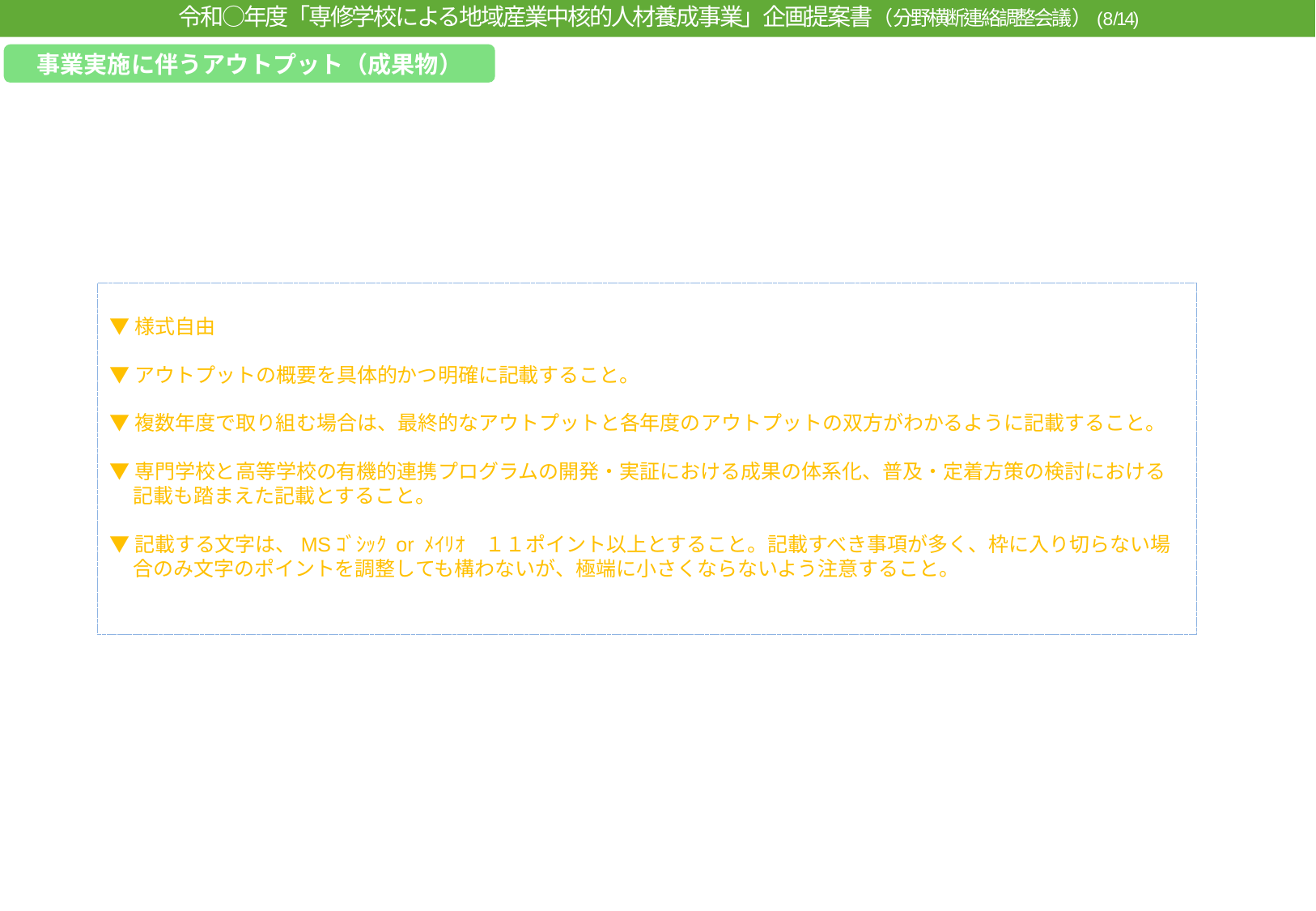

令和○年度「専修学校による地域産業中核的人材養成事業」企画提案書（分野横断連絡調整会議）(8/14)
事業実施に伴うアウトプット（成果物）

▼様式自由

▼アウトプットの概要を具体的かつ明確に記載すること。

▼複数年度で取り組む場合は、最終的なアウトプットと各年度のアウトプットの双方がわかるように記載すること。

▼専門学校と高等学校の有機的連携プログラムの開発・実証における成果の体系化、普及・定着方策の検討における記載も踏まえた記載とすること。

▼記載する文字は、MSｺﾞｼｯｸ or ﾒｲﾘｵ　１１ポイント以上とすること。記載すべき事項が多く、枠に入り切らない場合のみ文字のポイントを調整しても構わないが、極端に小さくならないよう注意すること。